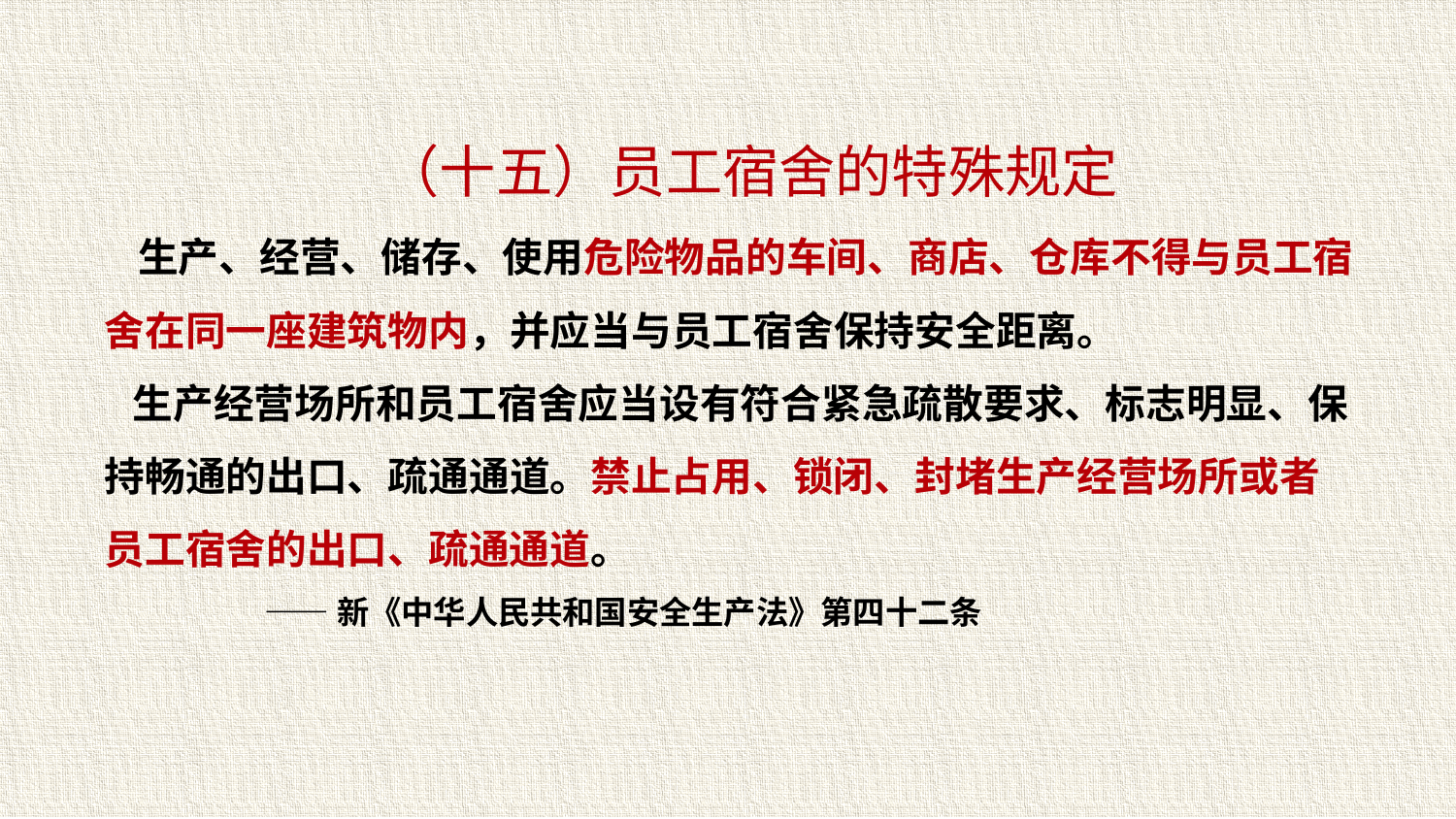

（十五）员工宿舍的特殊规定
  生产、经营、储存、使用危险物品的车间、商店、仓库不得与员工宿舍在同一座建筑物内，并应当与员工宿舍保持安全距离。
  生产经营场所和员工宿舍应当设有符合紧急疏散要求、标志明显、保持畅通的出口、疏通通道。禁止占用、锁闭、封堵生产经营场所或者员工宿舍的出口、疏通通道。
                      ——新《中华人民共和国安全生产法》第四十二条